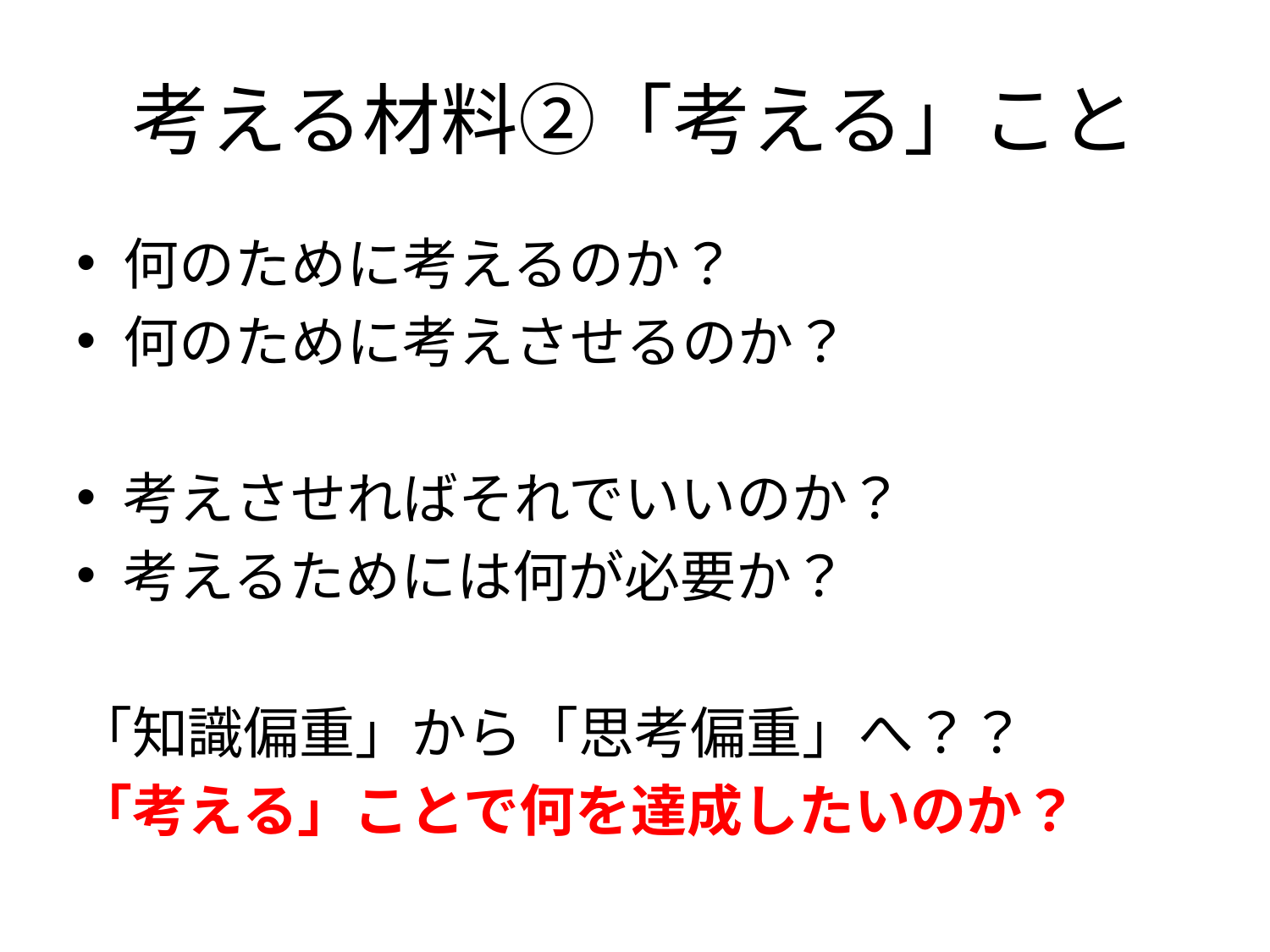

# 考える材料②「考える」こと
何のために考えるのか？
何のために考えさせるのか？

考えさせればそれでいいのか？
考えるためには何が必要か？

「知識偏重」から「思考偏重」へ？？
「考える」ことで何を達成したいのか？